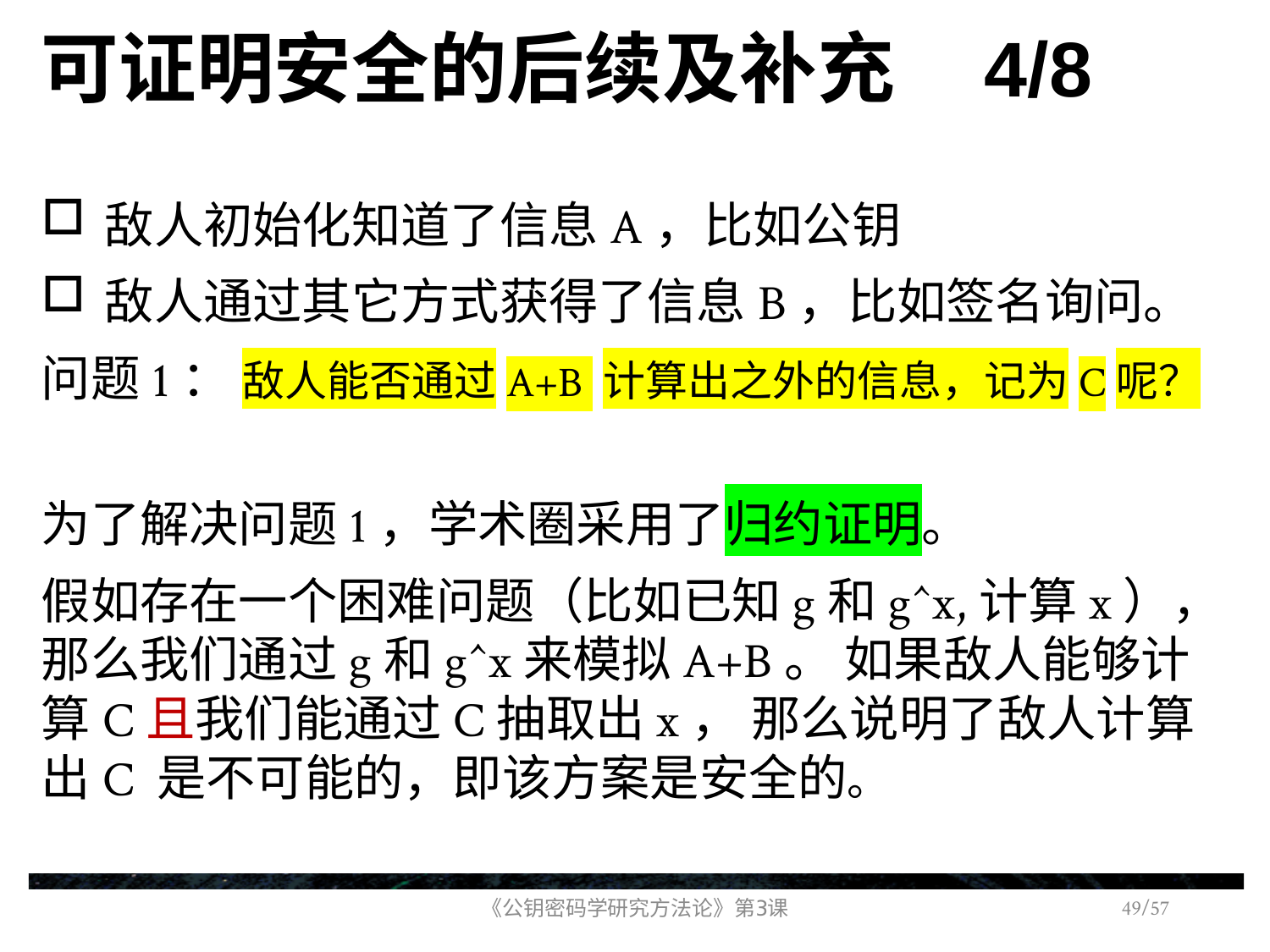

# 可证明安全的后续及补充    4/8
敌人初始化知道了信息A，比如公钥
敌人通过其它方式获得了信息B，比如签名询问。
问题1： 敌人能否通过A+B 计算出之外的信息，记为C呢？

为了解决问题1，学术圈采用了归约证明。
假如存在一个困难问题（比如已知g和g^x,计算x）， 那么我们通过g和g^x来模拟A+B。 如果敌人能够计算C且我们能通过C抽取出x， 那么说明了敌人计算出C 是不可能的，即该方案是安全的。

《公钥密码学研究方法论》第3课
49/57